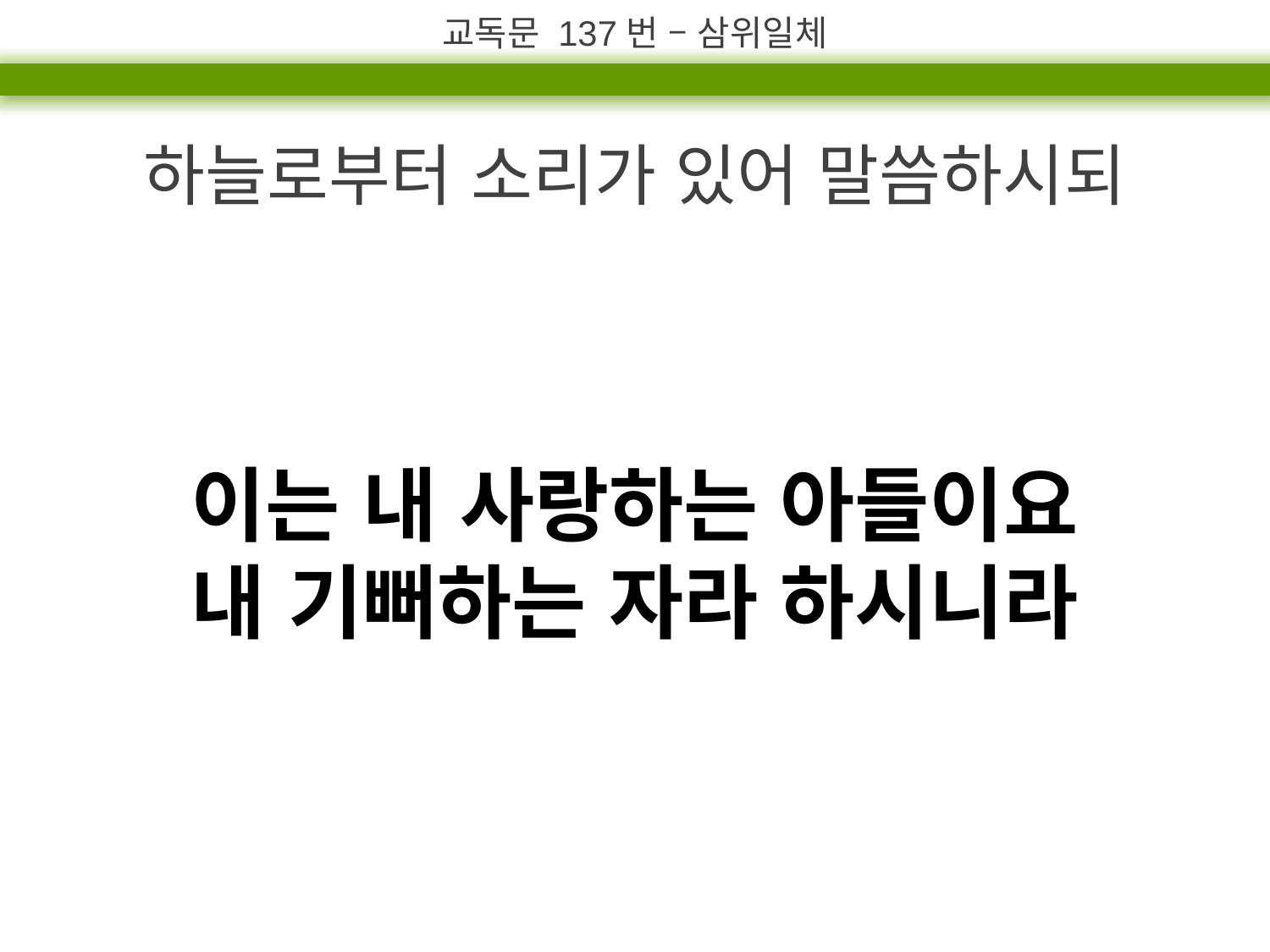

교독문 137번 – 삼위일체

하늘로부터 소리가 있어 말씀하시되
이는 내 사랑하는 아들이요
내 기뻐하는 자라 하시니라